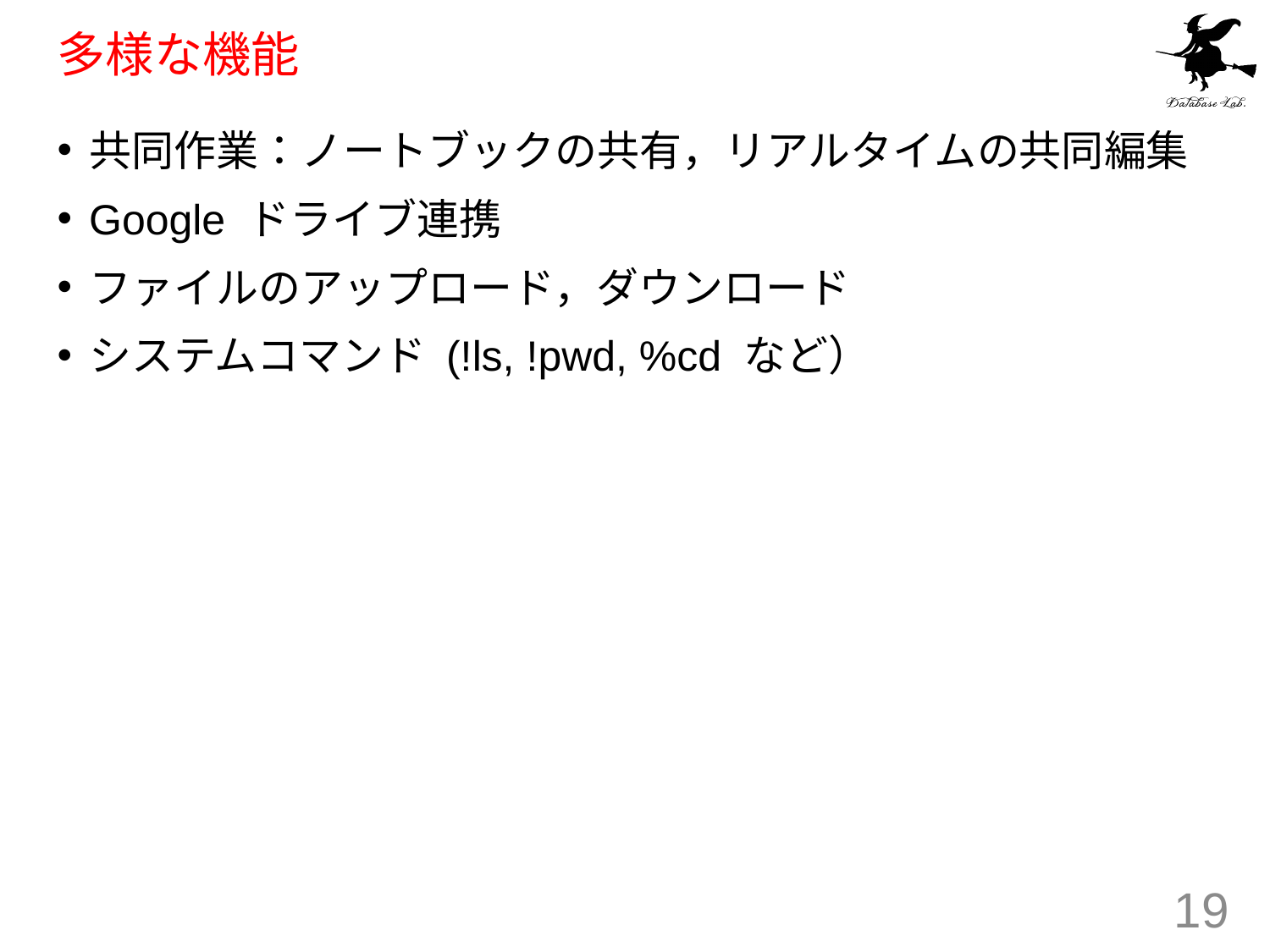

# 多様な機能
共同作業：ノートブックの共有，リアルタイムの共同編集
Google ドライブ連携
ファイルのアップロード，ダウンロード
システムコマンド (!ls, !pwd, %cd など）
19